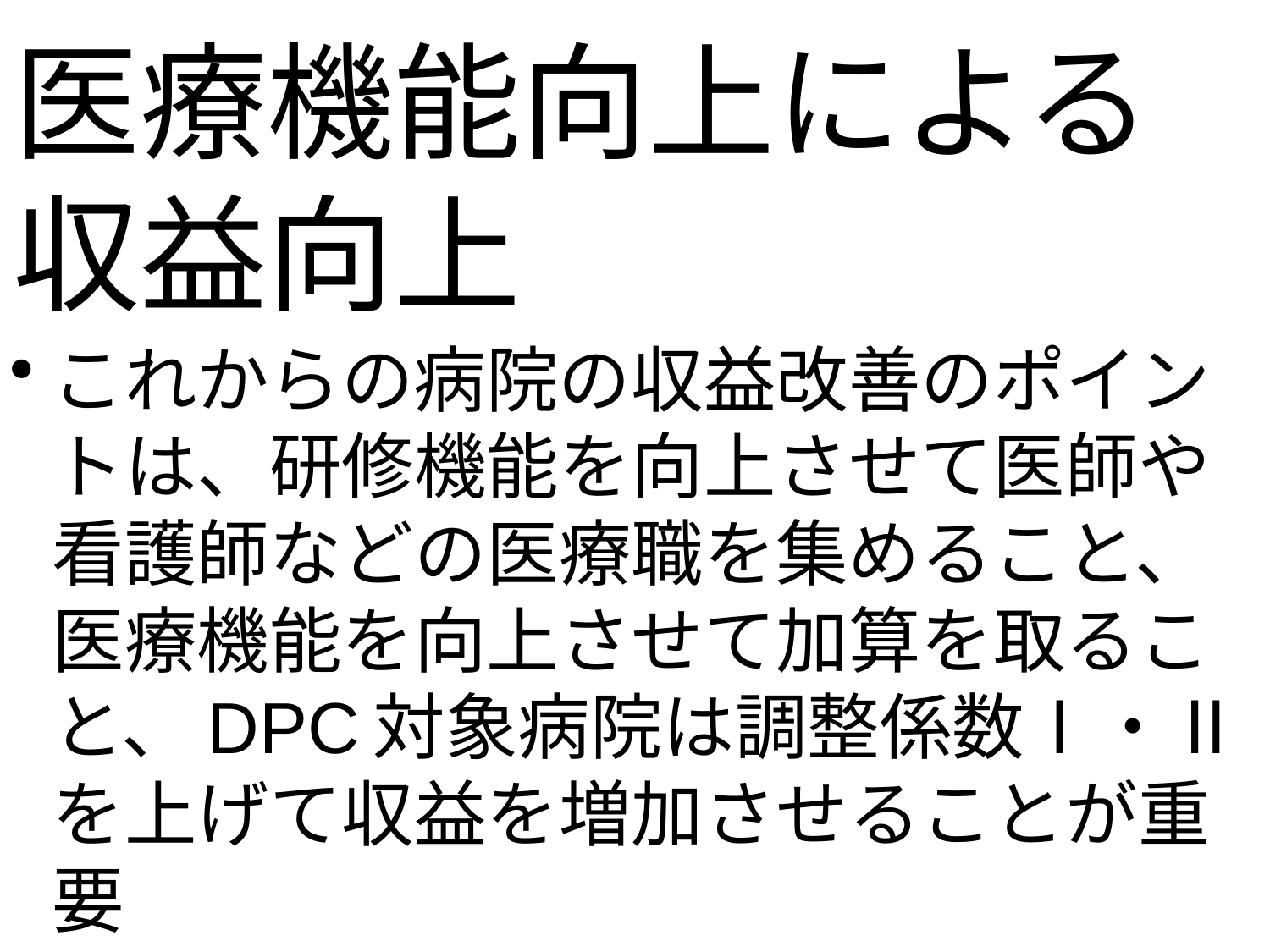

# 医療機能向上による収益向上
これからの病院の収益改善のポイントは、研修機能を向上させて医師や看護師などの医療職を集めること、医療機能を向上させて加算を取ること、DPC対象病院は調整係数Ⅰ・Ⅱを上げて収益を増加させることが重要